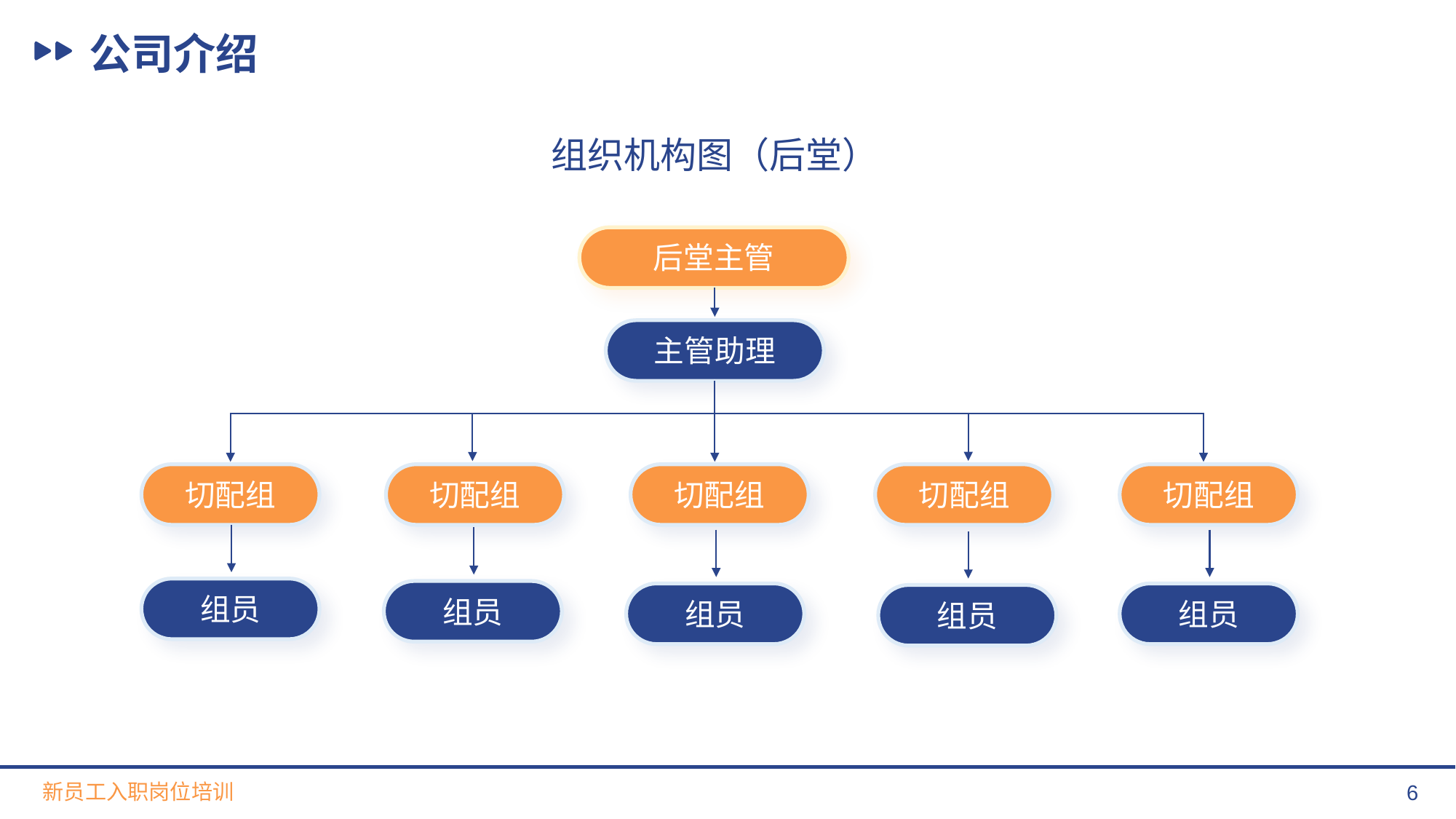

公司介绍
组织机构图（后堂）

后堂主管

主管助理

切配组
切配组
切配组
切配组
切配组

组员

组员
组员
组员
组员